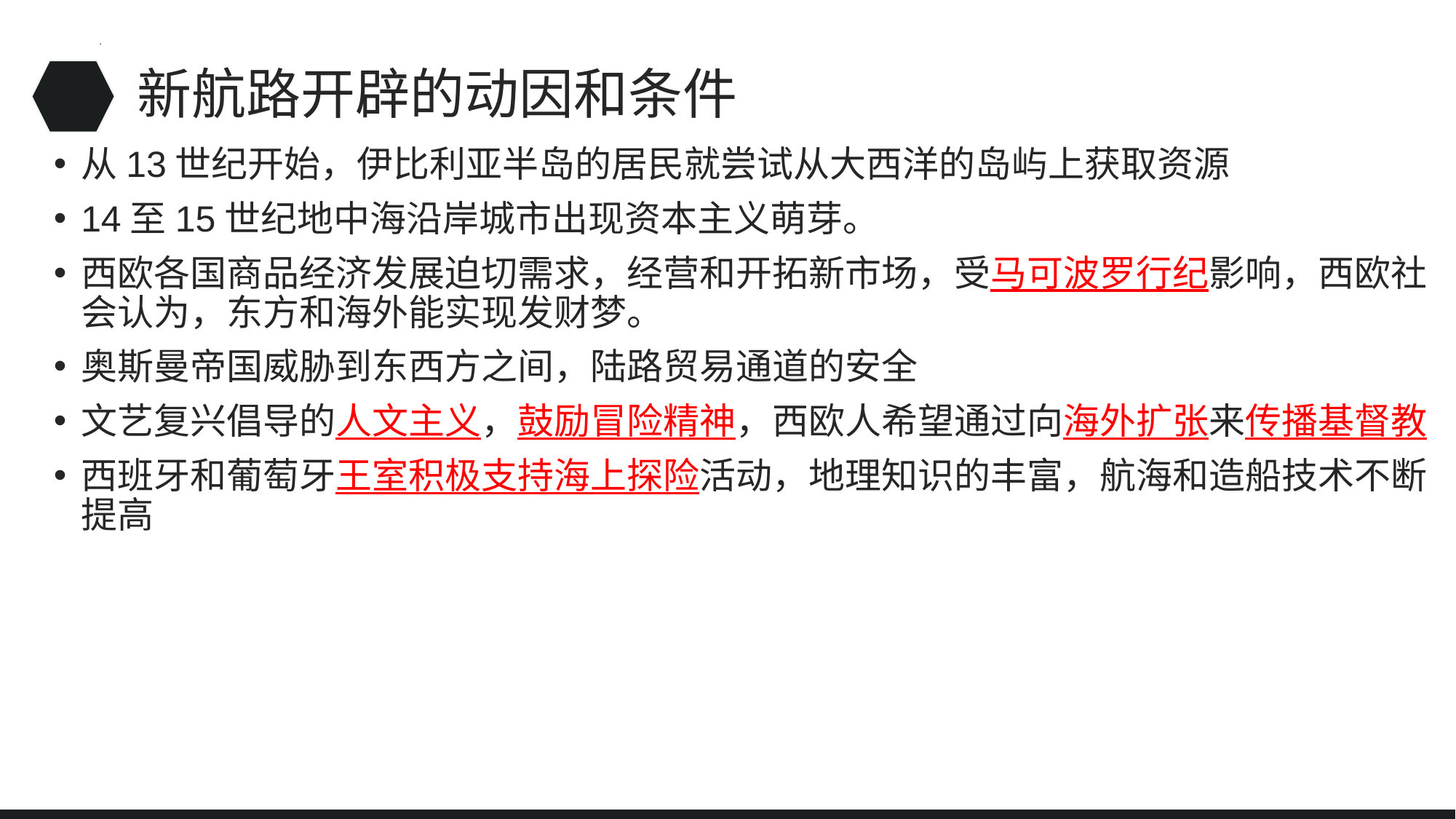

# 新航路开辟的动因和条件
从13世纪开始，伊比利亚半岛的居民就尝试从大西洋的岛屿上获取资源
14至15世纪地中海沿岸城市出现资本主义萌芽。
西欧各国商品经济发展迫切需求，经营和开拓新市场，受马可波罗行纪影响，西欧社会认为，东方和海外能实现发财梦。
奥斯曼帝国威胁到东西方之间，陆路贸易通道的安全
文艺复兴倡导的人文主义，鼓励冒险精神，西欧人希望通过向海外扩张来传播基督教
西班牙和葡萄牙王室积极支持海上探险活动，地理知识的丰富，航海和造船技术不断提高